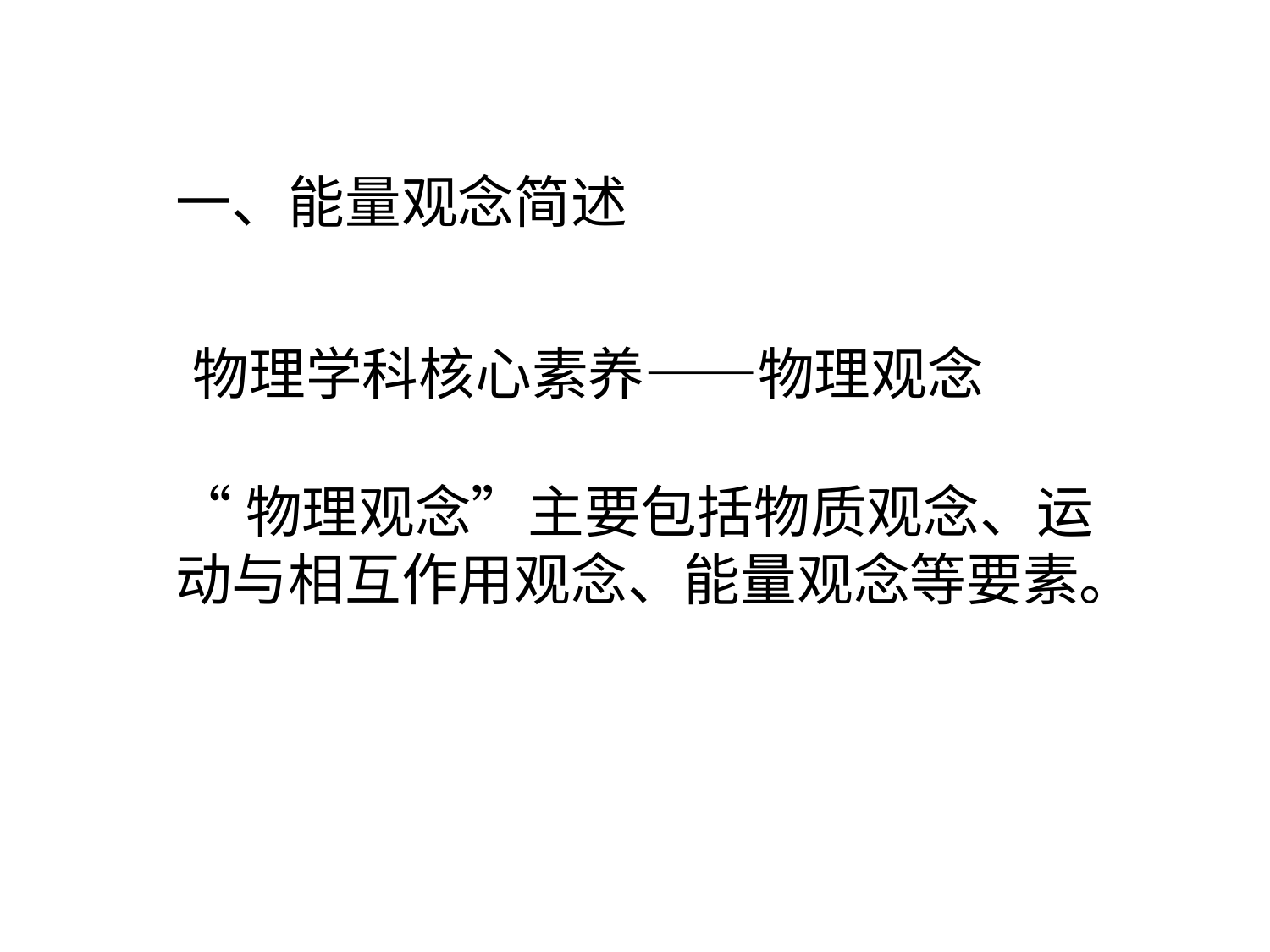

一、能量观念简述
物理学科核心素养——物理观念
“物理观念”主要包括物质观念、运动与相互作用观念、能量观念等要素。